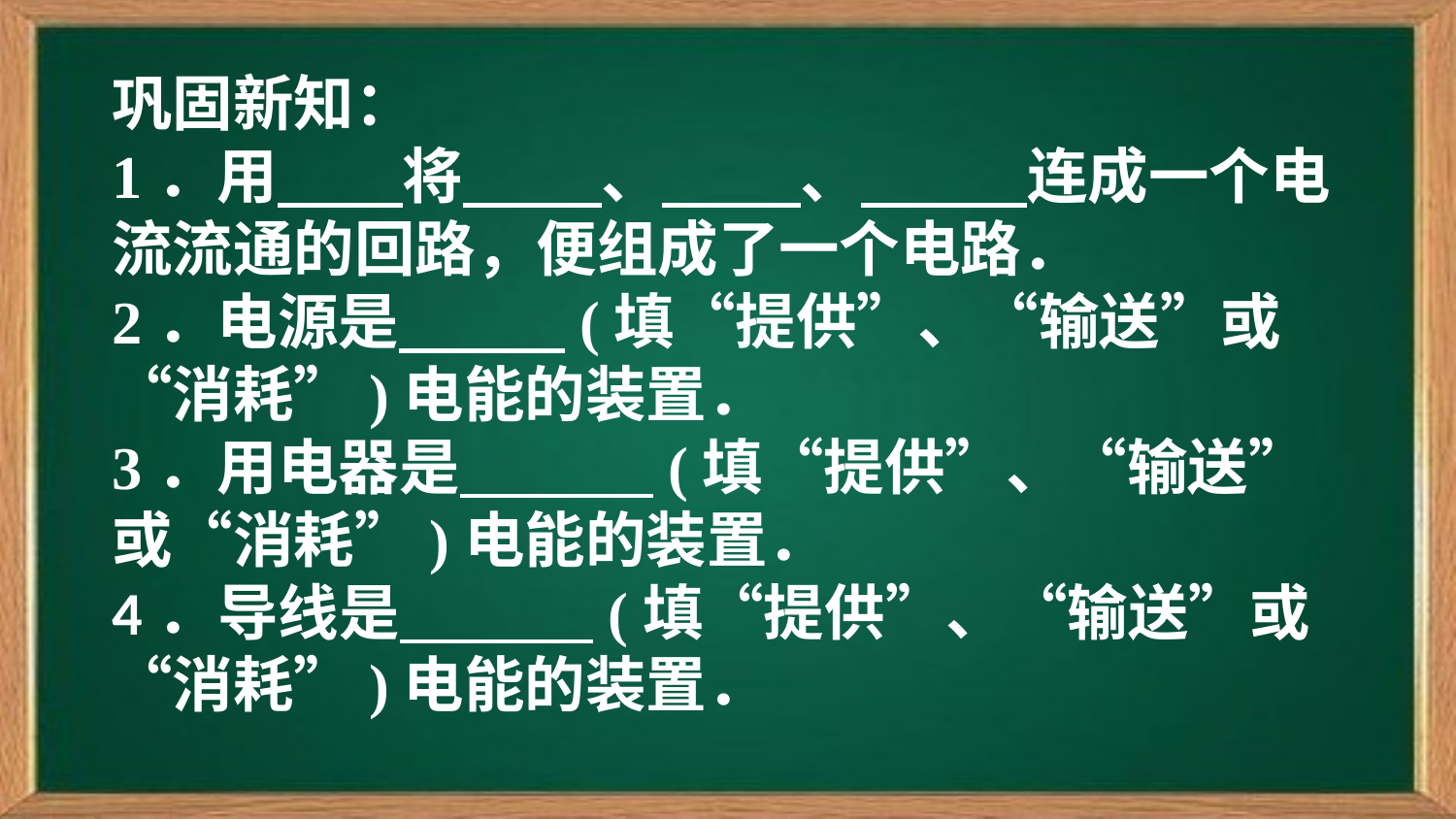

巩固新知：
1．用         将          、          、            连成一个电流流通的回路，便组成了一个电路．
2．电源是            (填“提供”、“输送”或“消耗”)电能的装置．
3．用电器是              (填“提供”、“输送”或“消耗”)电能的装置．
4．导线是              (填“提供”、“输送”或“消耗”)电能的装置．